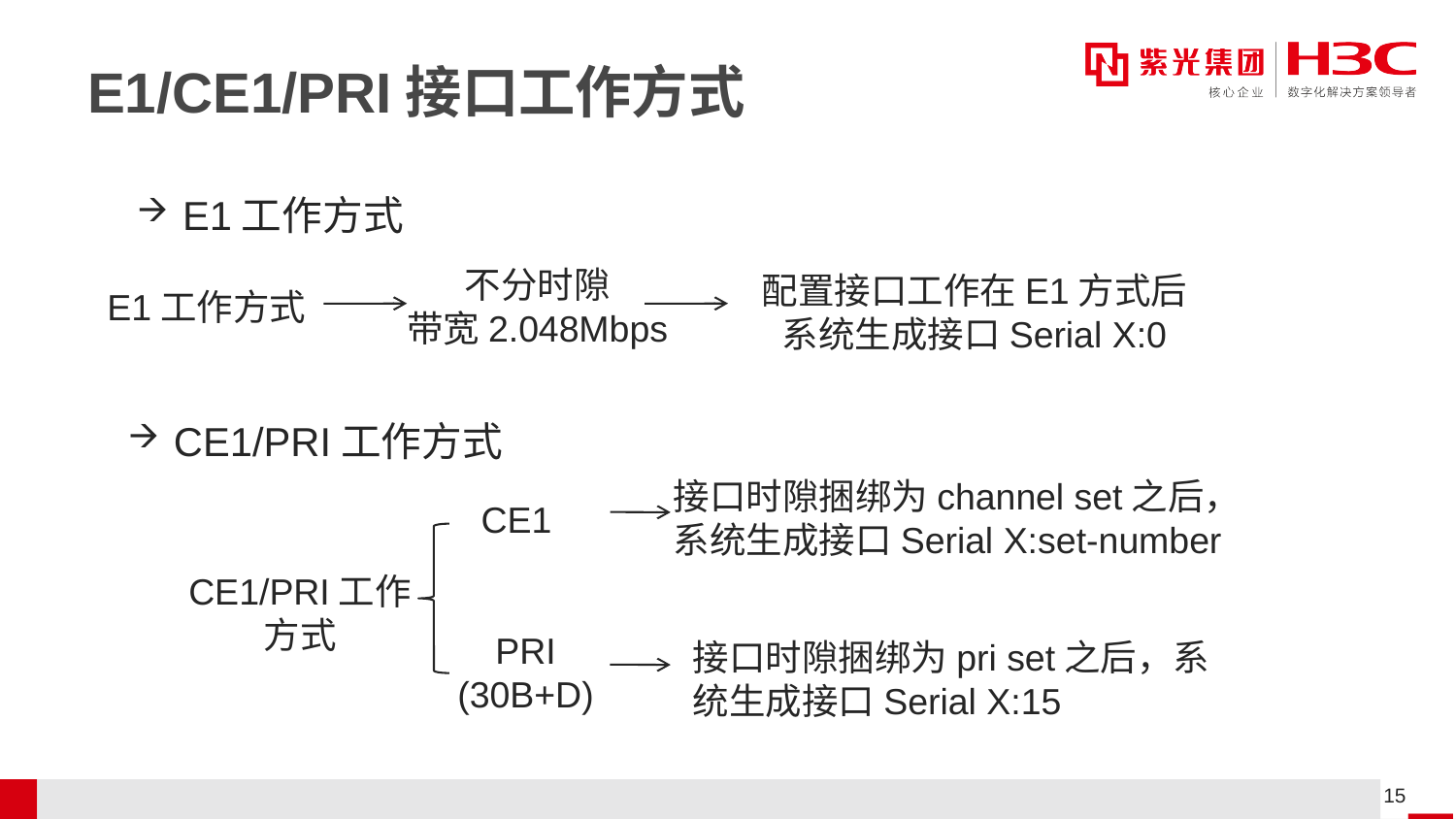

# E1/CE1/PRI接口工作方式
 E1工作方式
不分时隙
带宽2.048Mbps
配置接口工作在E1方式后系统生成接口Serial X:0
E1工作方式
 CE1/PRI工作方式
接口时隙捆绑为channel set之后，系统生成接口Serial X:set-number
CE1

CE1/PRI工作方式
PRI
(30B+D)
接口时隙捆绑为pri set之后，系统生成接口Serial X:15